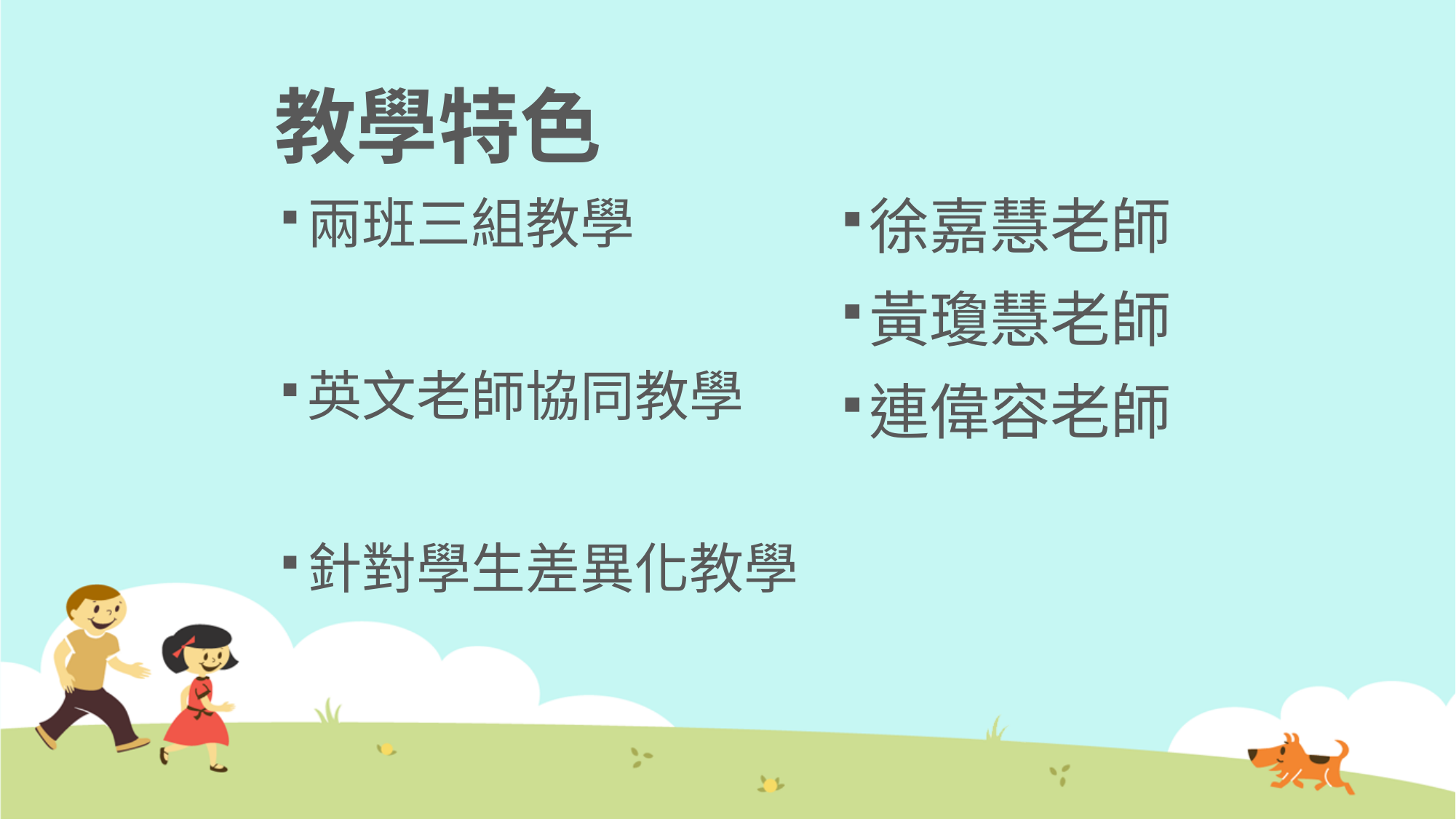

# 教學特色
兩班三組教學

英文老師協同教學

針對學生差異化教學

徐嘉慧老師
黃瓊慧老師
連偉容老師